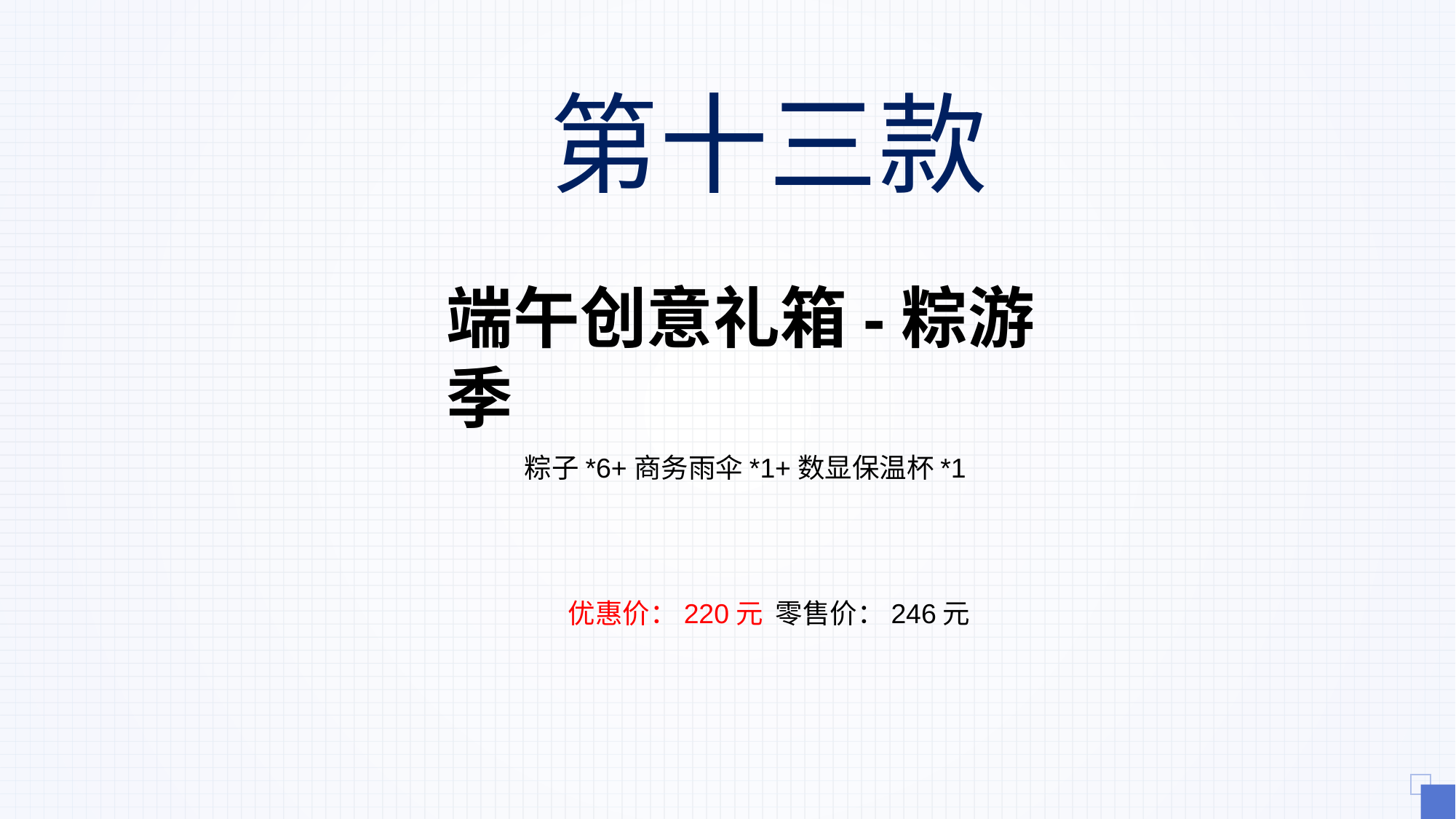

第十三款
端午创意礼箱-粽游季
粽子*6+商务雨伞*1+数显保温杯*1
优惠价：220元  零售价：246元